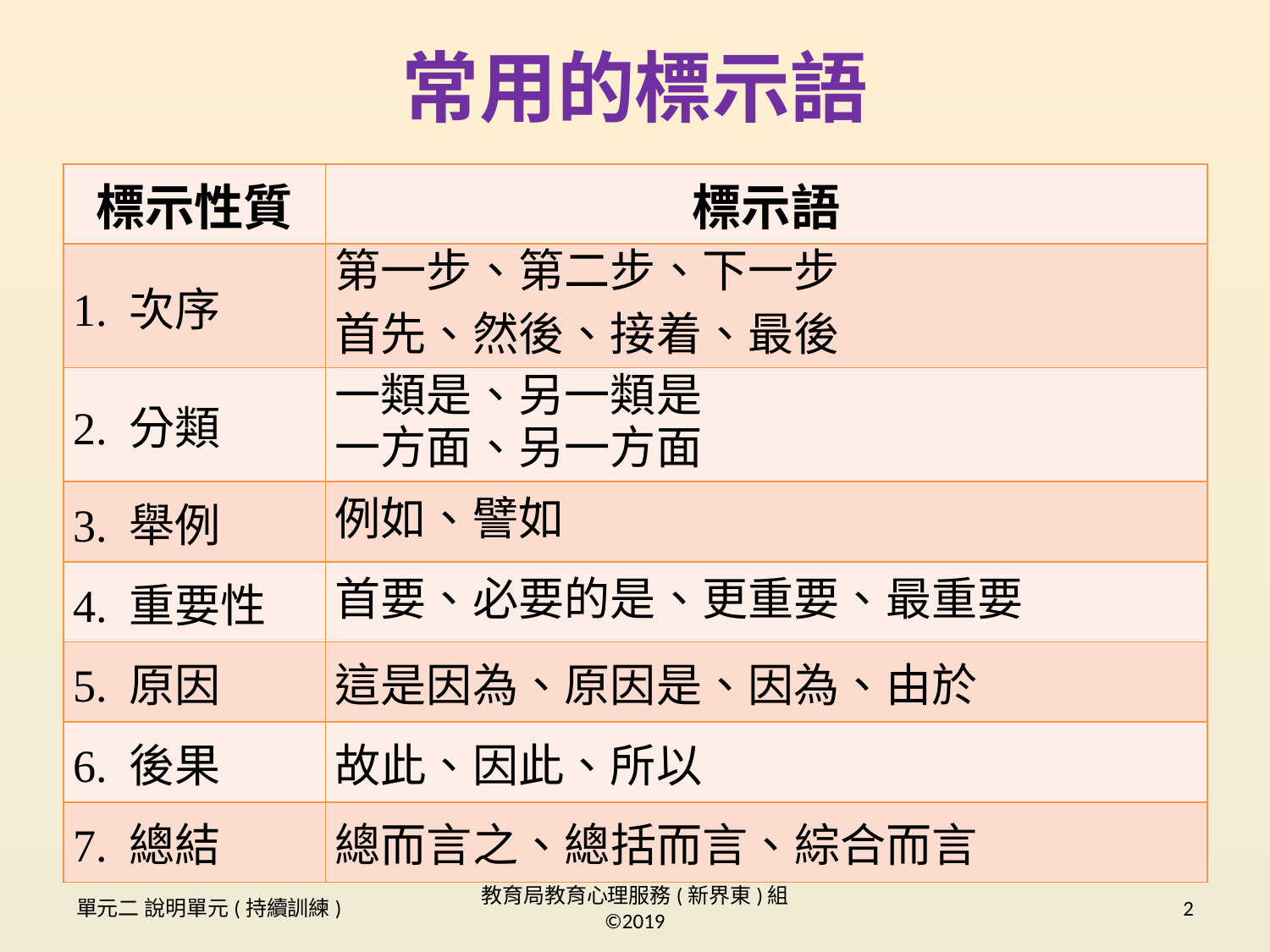

# 常用的標示語
| 標示性質 | 標示語 |
| --- | --- |
| 1. 次序 | 第一步、第二步、下一步 首先、然後、接着、最後 |
| 2. 分類 | 一類是、另一類是 一方面、另一方面 |
| 3. 舉例 | 例如、譬如 |
| 4. 重要性 | 首要、必要的是、更重要、最重要 |
| 5. 原因 | 這是因為、原因是、因為、由於 |
| 6. 後果 | 故此、因此、所以 |
| 7. 總結 | 總而言之、總括而言、綜合而言 |
單元二 說明單元(持續訓練)
教育局教育心理服務(新界東)組 ©2019
2